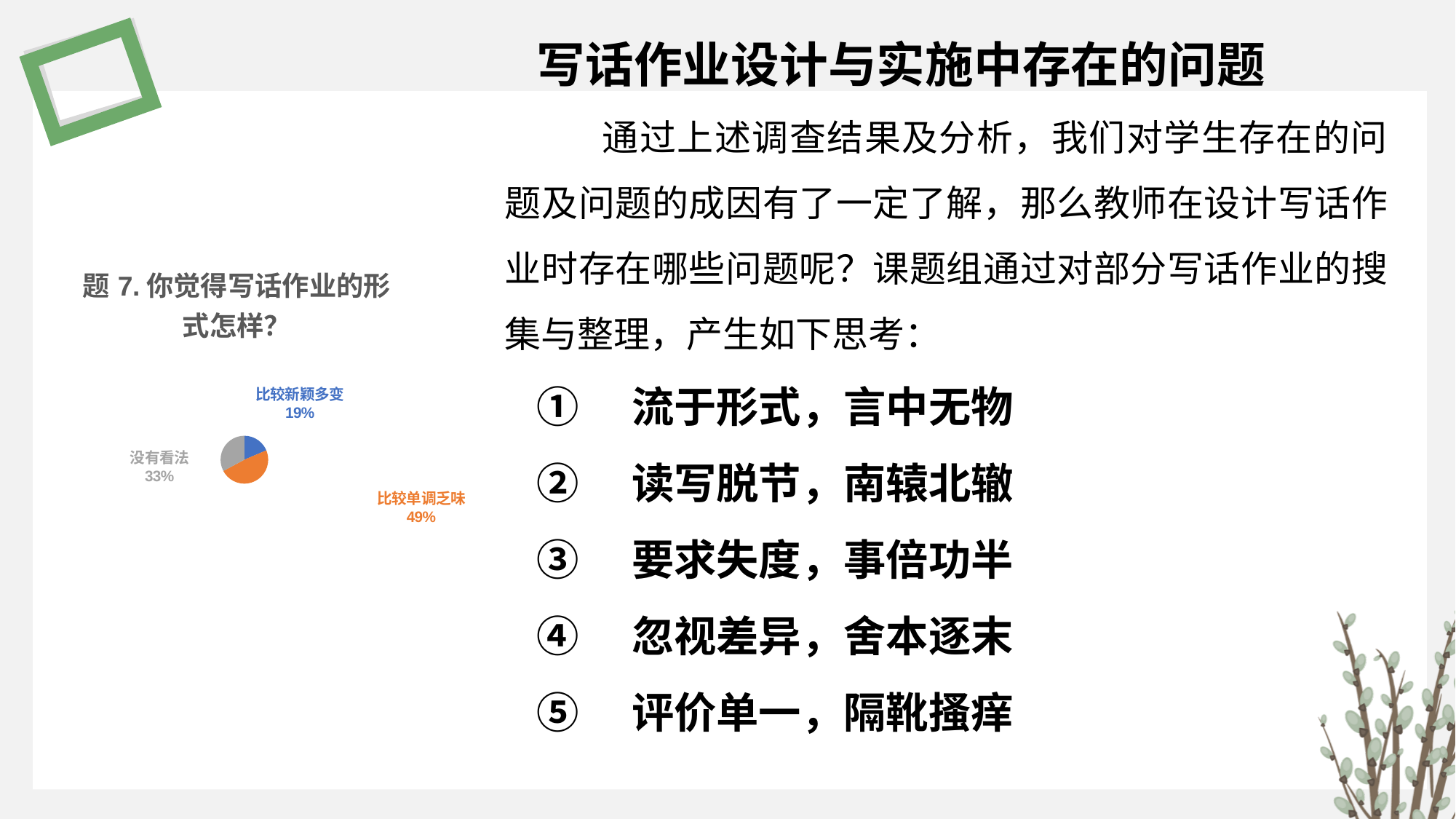

写话作业设计与实施中存在的问题
      通过上述调查结果及分析，我们对学生存在的问题及问题的成因有了一定了解，那么教师在设计写话作业时存在哪些问题呢？课题组通过对部分写话作业的搜集与整理，产生如下思考：
①　流于形式，言中无物
②　读写脱节，南辕北辙
③　要求失度，事倍功半
④　忽视差异，舍本逐末
⑤　评价单一，隔靴搔痒

### Chart: 题7.你觉得写话作业的形式怎样？

| Category | 题1 |
|---|---|
| 比较新颖多变 | 18.61 |
| 比较单调乏味 | 48.61 |
| 没有看法 | 32.78 |
|  | None |